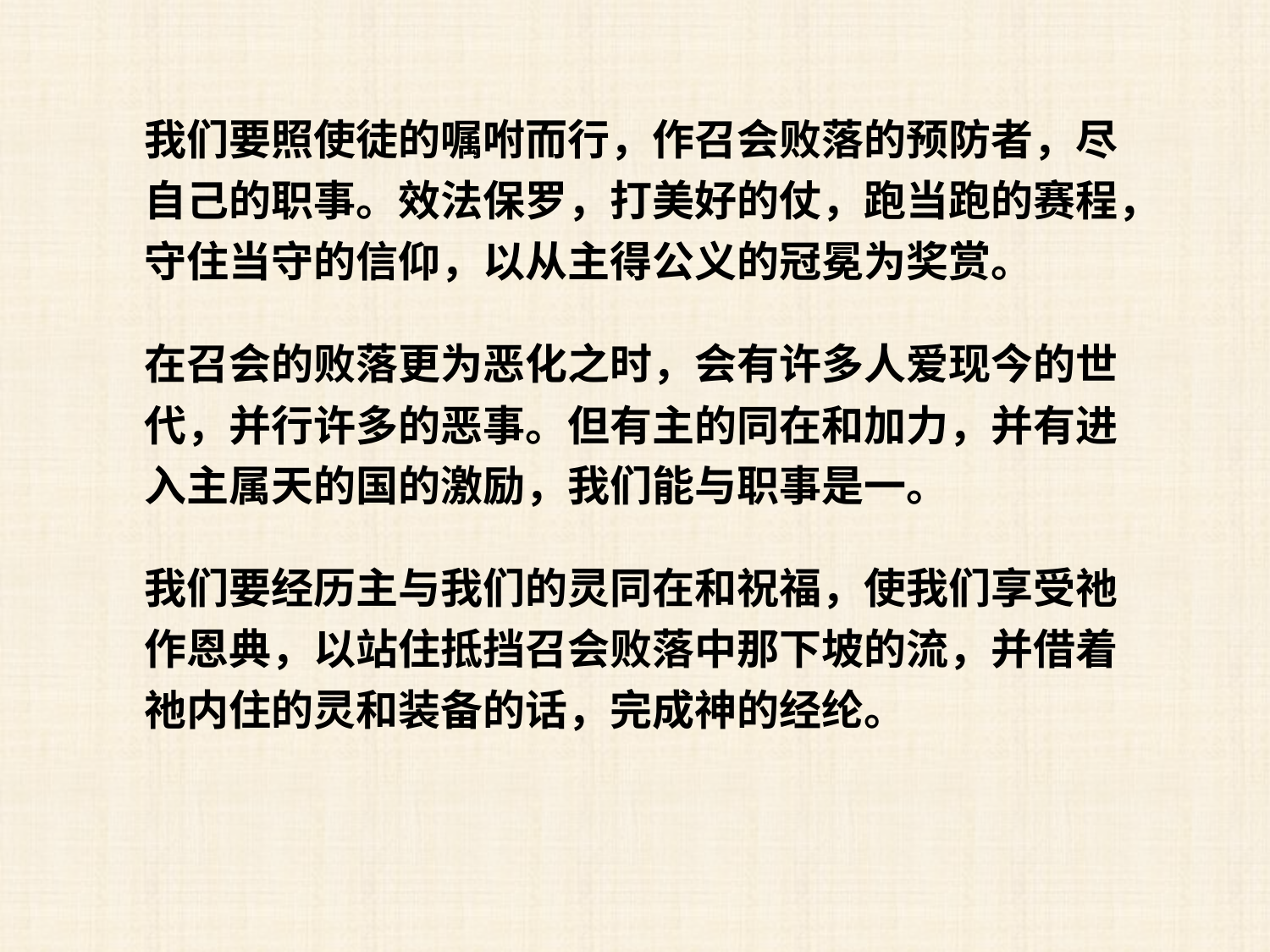

我们要照使徒的嘱咐而行，作召会败落的预防者，尽自己的职事。效法保罗，打美好的仗，跑当跑的赛程，守住当守的信仰，以从主得公义的冠冕为奖赏。
在召会的败落更为恶化之时，会有许多人爱现今的世代，并行许多的恶事。但有主的同在和加力，并有进入主属天的国的激励，我们能与职事是一。
我们要经历主与我们的灵同在和祝福，使我们享受祂作恩典，以站住抵挡召会败落中那下坡的流，并借着祂内住的灵和装备的话，完成神的经纶。